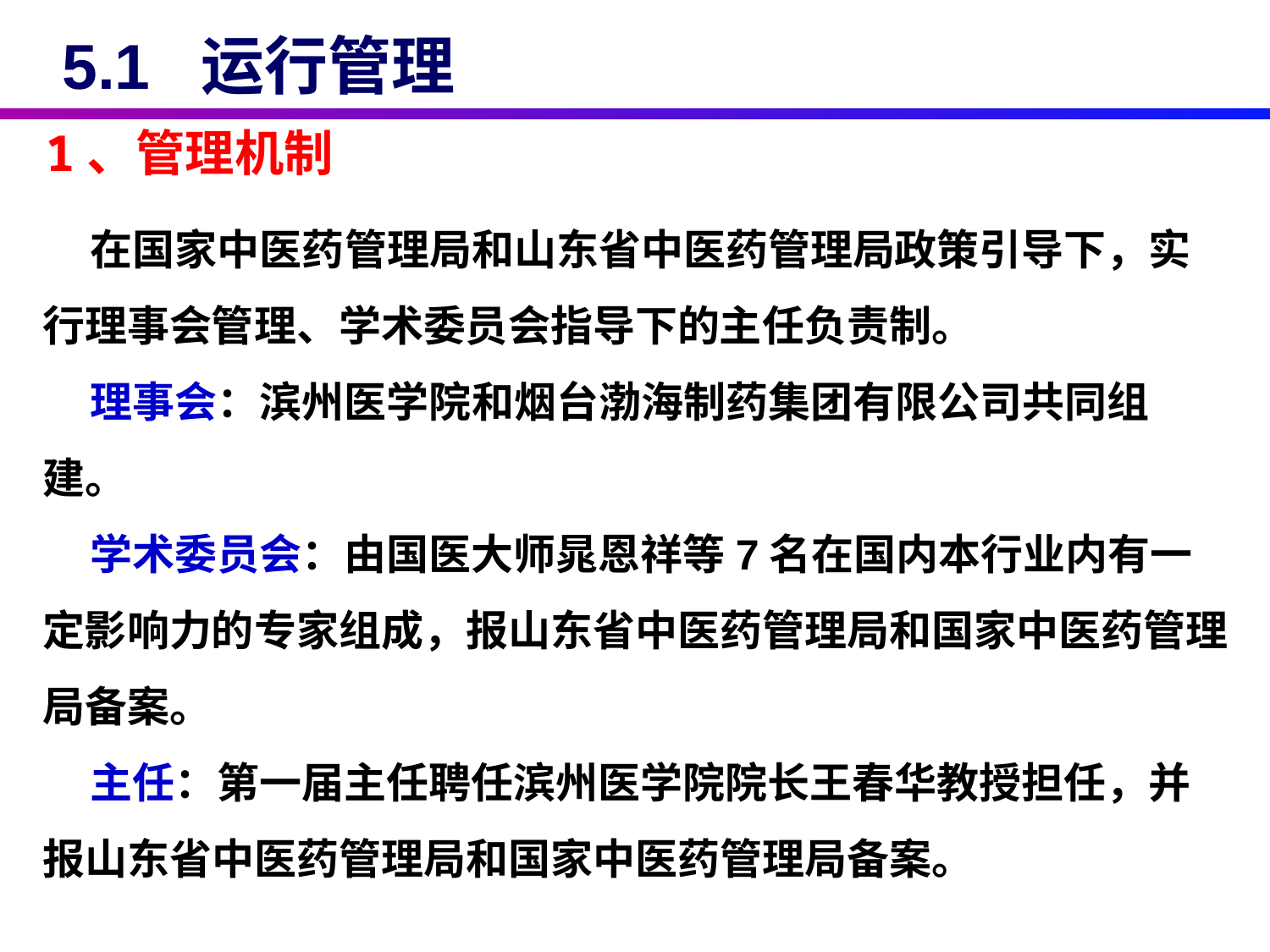

5.1  运行管理

1、管理机制
    在国家中医药管理局和山东省中医药管理局政策引导下，实行理事会管理、学术委员会指导下的主任负责制。
    理事会：滨州医学院和烟台渤海制药集团有限公司共同组建。
    学术委员会：由国医大师晁恩祥等7名在国内本行业内有一定影响力的专家组成，报山东省中医药管理局和国家中医药管理局备案。
    主任：第一届主任聘任滨州医学院院长王春华教授担任，并报山东省中医药管理局和国家中医药管理局备案。